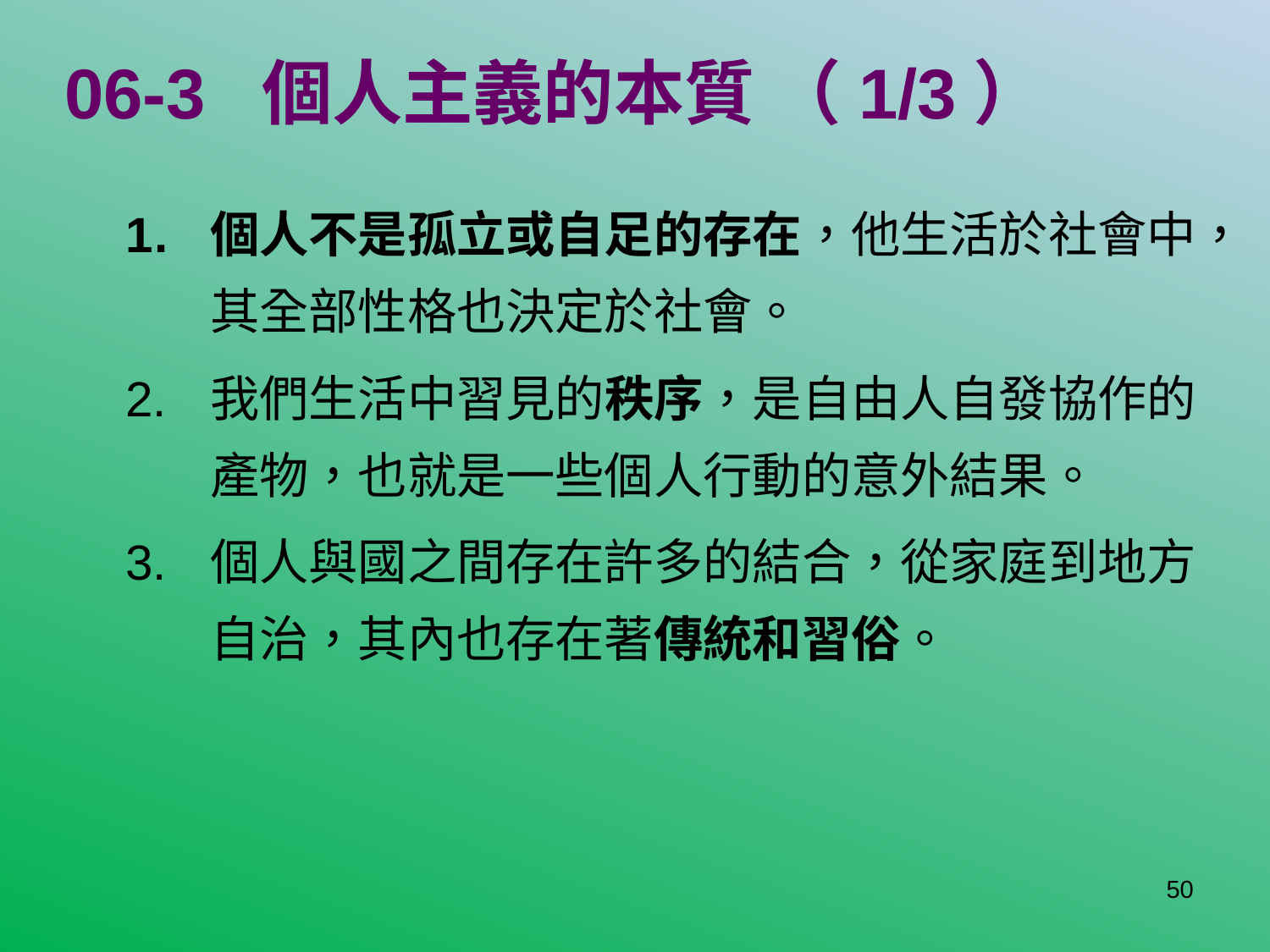

# 06-3  個人主義的本質 （1/3）
個人不是孤立或自足的存在，他生活於社會中，其全部性格也決定於社會。
我們生活中習見的秩序，是自由人自發協作的產物，也就是一些個人行動的意外結果。
個人與國之間存在許多的結合，從家庭到地方自治，其內也存在著傳統和習俗。
50